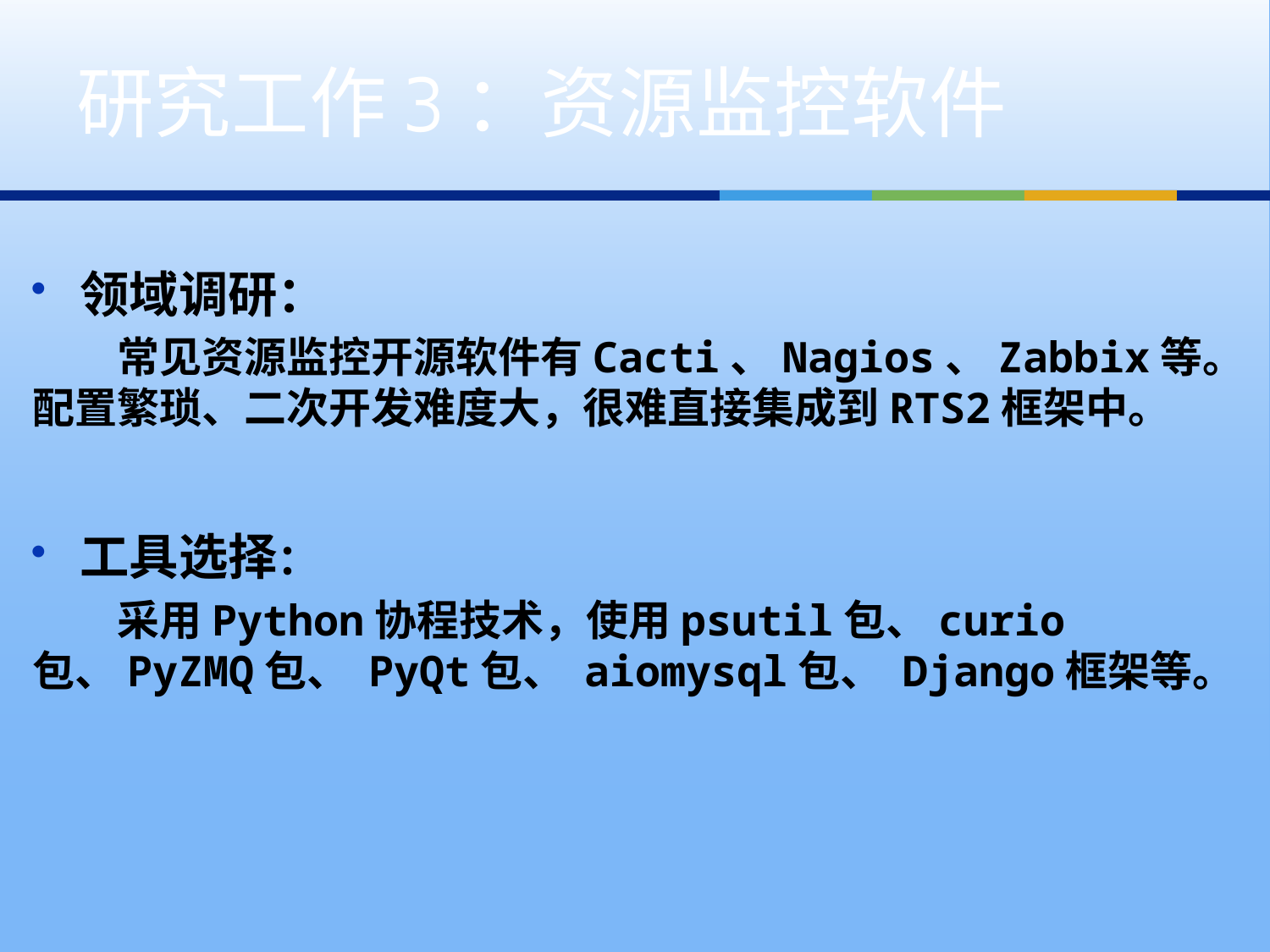

# 研究工作3：资源监控软件

领域调研：
常见资源监控开源软件有Cacti、Nagios、Zabbix等。配置繁琐、二次开发难度大，很难直接集成到RTS2框架中。

工具选择：
采用Python协程技术，使用psutil包、curio包、PyZMQ包、 PyQt包、 aiomysql包、 Django框架等。